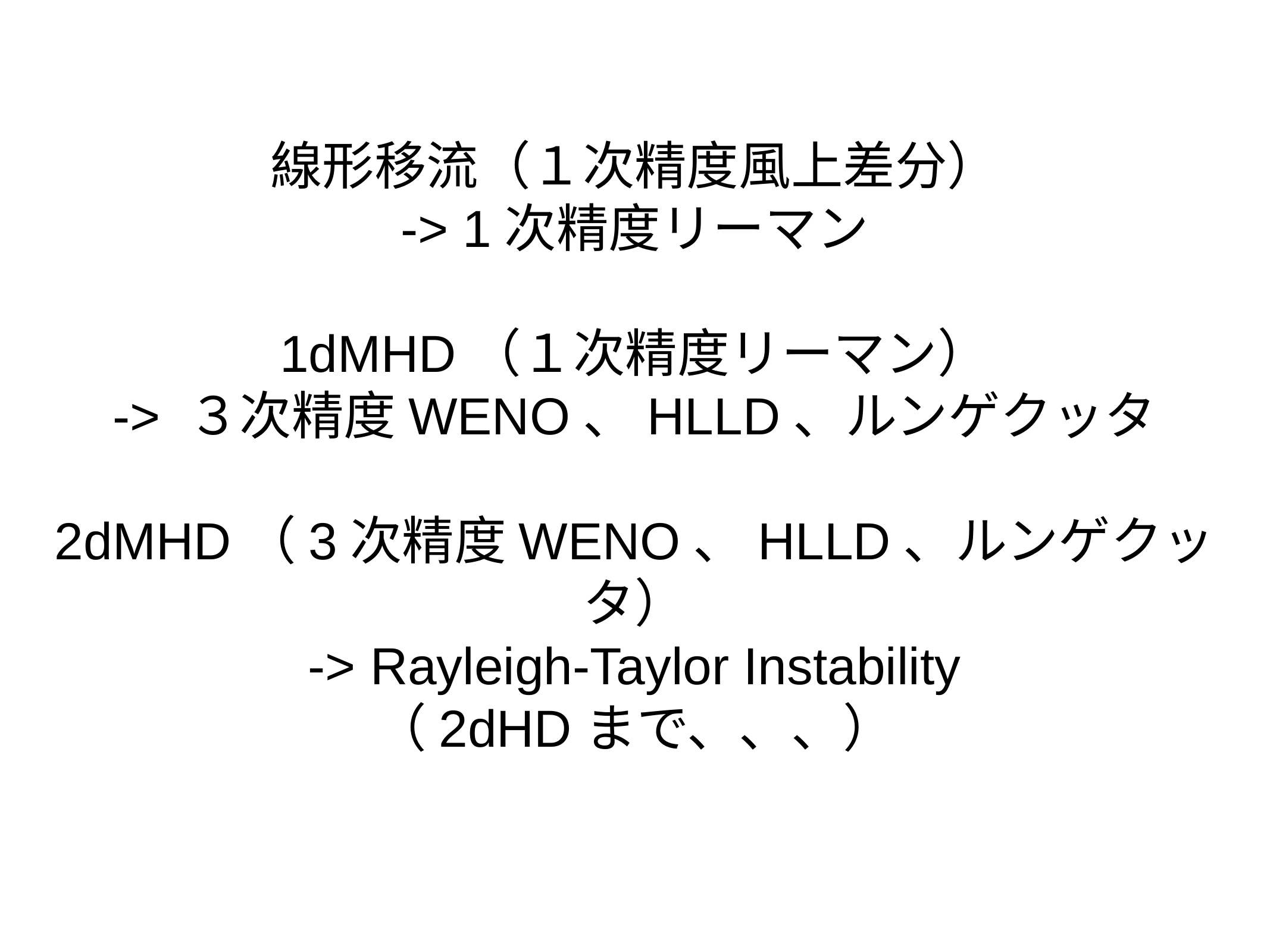

線形移流（１次精度風上差分）
-> 1次精度リーマン

1dMHD（１次精度リーマン）
-> ３次精度WENO、HLLD、ルンゲクッタ

2dMHD（3次精度WENO、HLLD、ルンゲクッタ）
-> Rayleigh-Taylor Instability
（2dHDまで、、、）